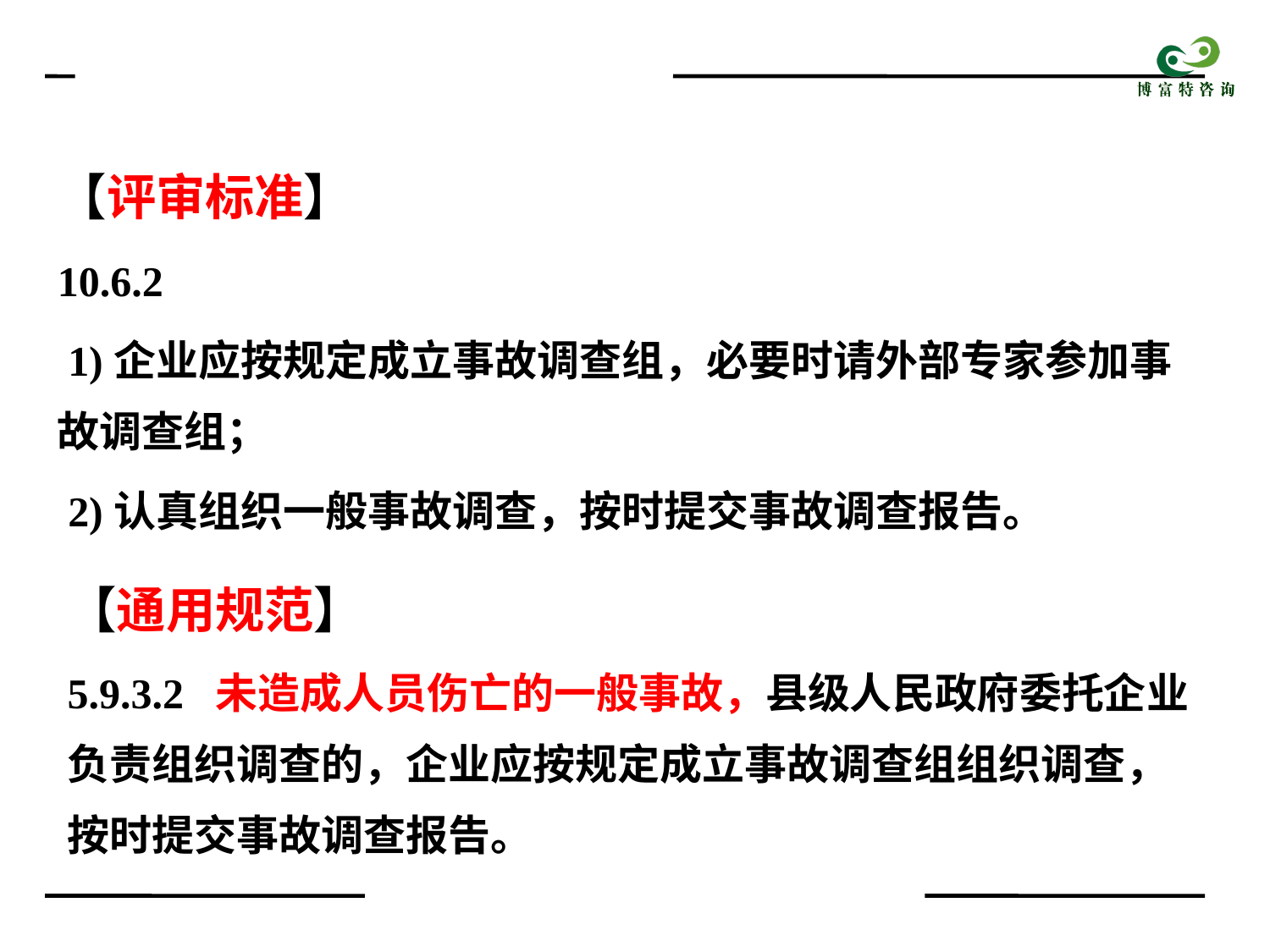

【评审标准】
10.6.2
 1)企业应按规定成立事故调查组，必要时请外部专家参加事故调查组；
 2)认真组织一般事故调查，按时提交事故调查报告。
【通用规范】
5.9.3.2  未造成人员伤亡的一般事故，县级人民政府委托企业负责组织调查的，企业应按规定成立事故调查组组织调查，按时提交事故调查报告。